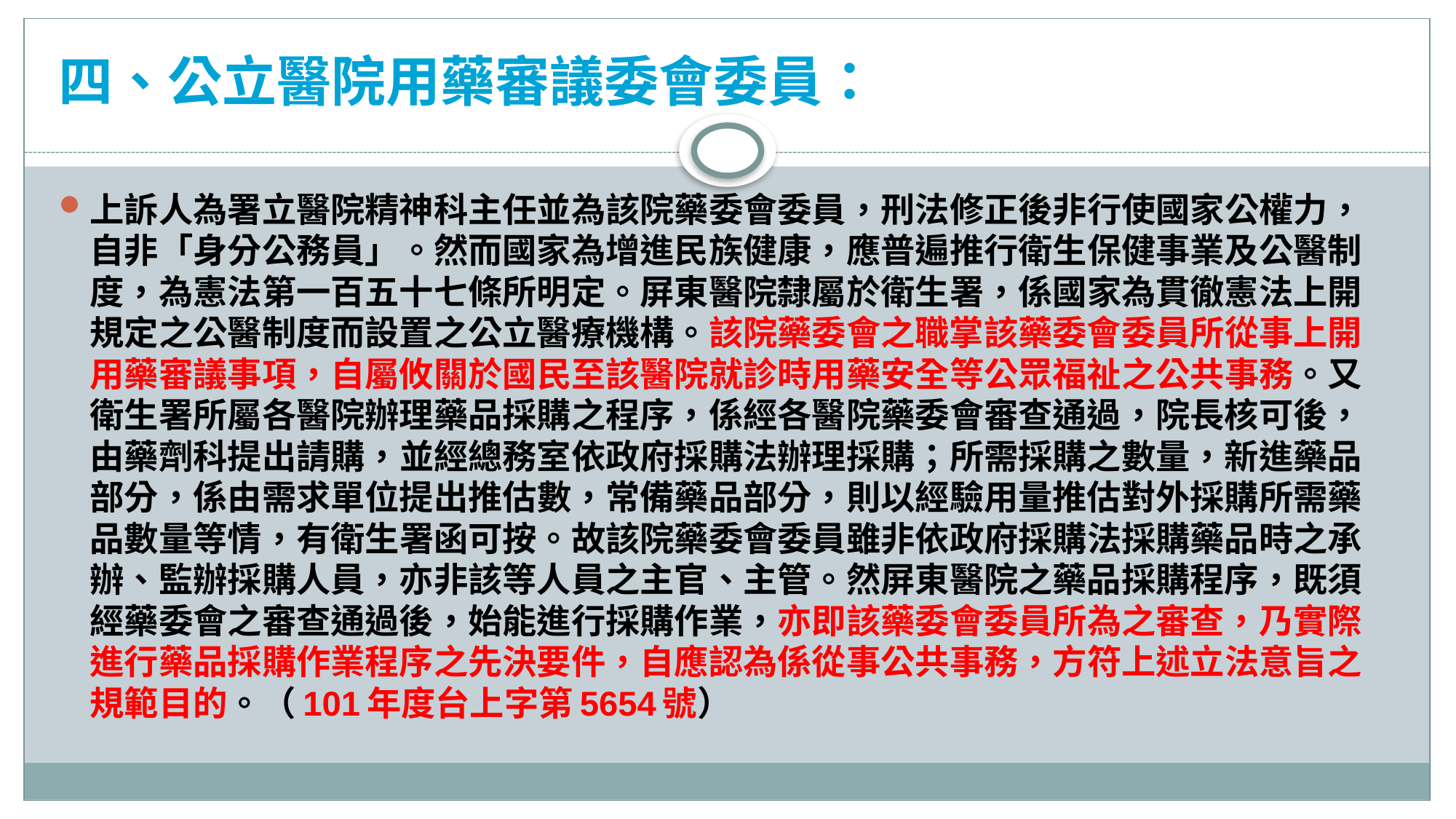

# 四、公立醫院用藥審議委會委員：
上訴人為署立醫院精神科主任並為該院藥委會委員，刑法修正後非行使國家公權力，自非「身分公務員」。然而國家為增進民族健康，應普遍推行衛生保健事業及公醫制度，為憲法第一百五十七條所明定。屏東醫院隸屬於衛生署，係國家為貫徹憲法上開規定之公醫制度而設置之公立醫療機構。該院藥委會之職掌該藥委會委員所從事上開用藥審議事項，自屬攸關於國民至該醫院就診時用藥安全等公眾福祉之公共事務。又衛生署所屬各醫院辦理藥品採購之程序，係經各醫院藥委會審查通過，院長核可後，由藥劑科提出請購，並經總務室依政府採購法辦理採購；所需採購之數量，新進藥品部分，係由需求單位提出推估數，常備藥品部分，則以經驗用量推估對外採購所需藥品數量等情，有衛生署函可按。故該院藥委會委員雖非依政府採購法採購藥品時之承辦、監辦採購人員，亦非該等人員之主官、主管。然屏東醫院之藥品採購程序，既須經藥委會之審查通過後，始能進行採購作業，亦即該藥委會委員所為之審查，乃實際進行藥品採購作業程序之先決要件，自應認為係從事公共事務，方符上述立法意旨之規範目的。（101年度台上字第5654號）